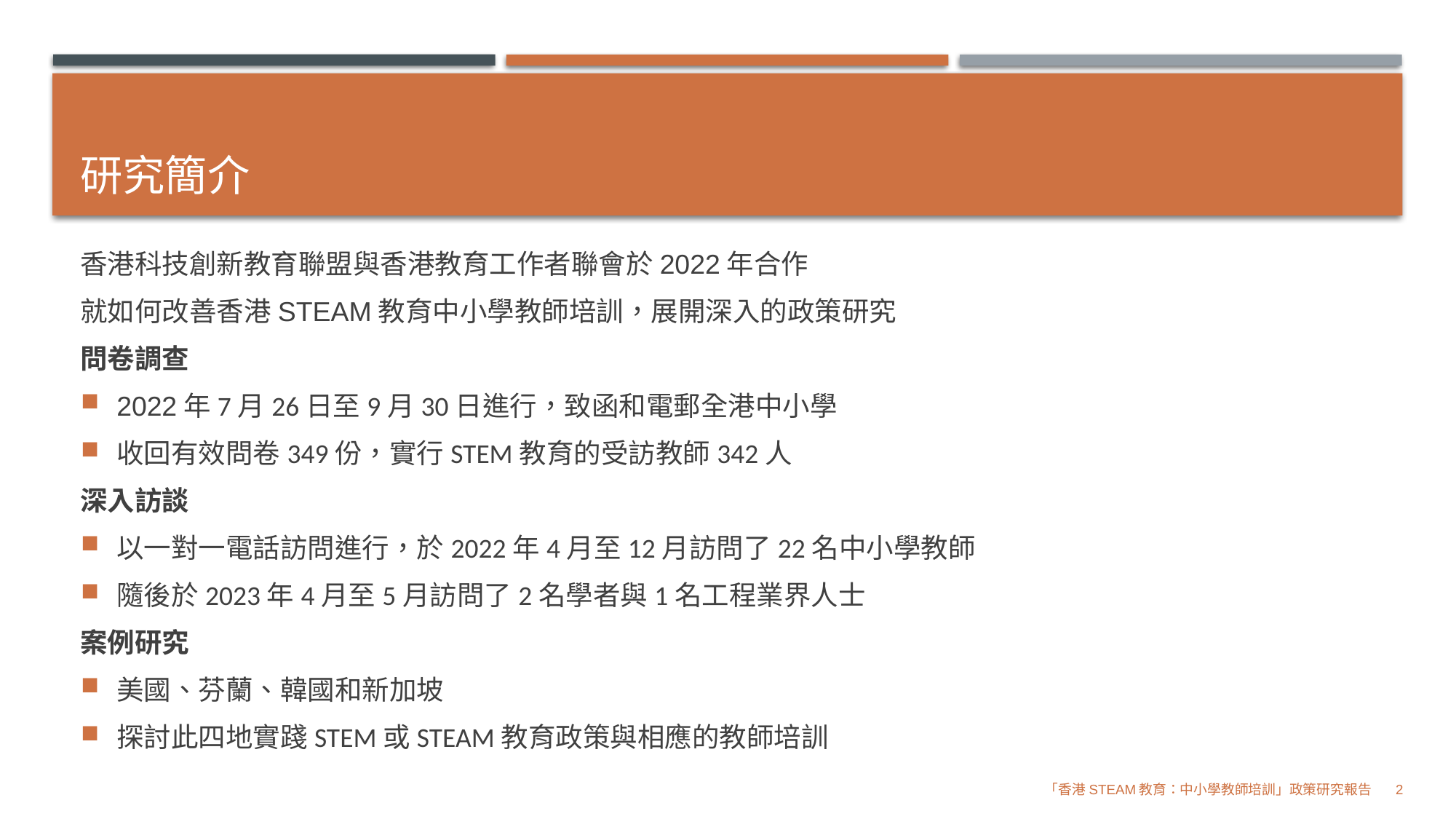

# 研究簡介
香港科技創新教育聯盟與香港教育工作者聯會於2022年合作
就如何改善香港STEAM教育中小學教師培訓，展開深入的政策研究
問卷調查
2022年7月26日至9月30日進行，致函和電郵全港中小學
收回有效問卷349份，實行STEM教育的受訪教師342人
深入訪談
以一對一電話訪問進行，於2022年4月至12月訪問了22名中小學教師
隨後於2023年4月至5月訪問了2名學者與1名工程業界人士
案例研究
美國、芬蘭、韓國和新加坡
探討此四地實踐STEM或STEAM教育政策與相應的教師培訓
2
「香港STEAM教育：中小學教師培訓」政策研究報告